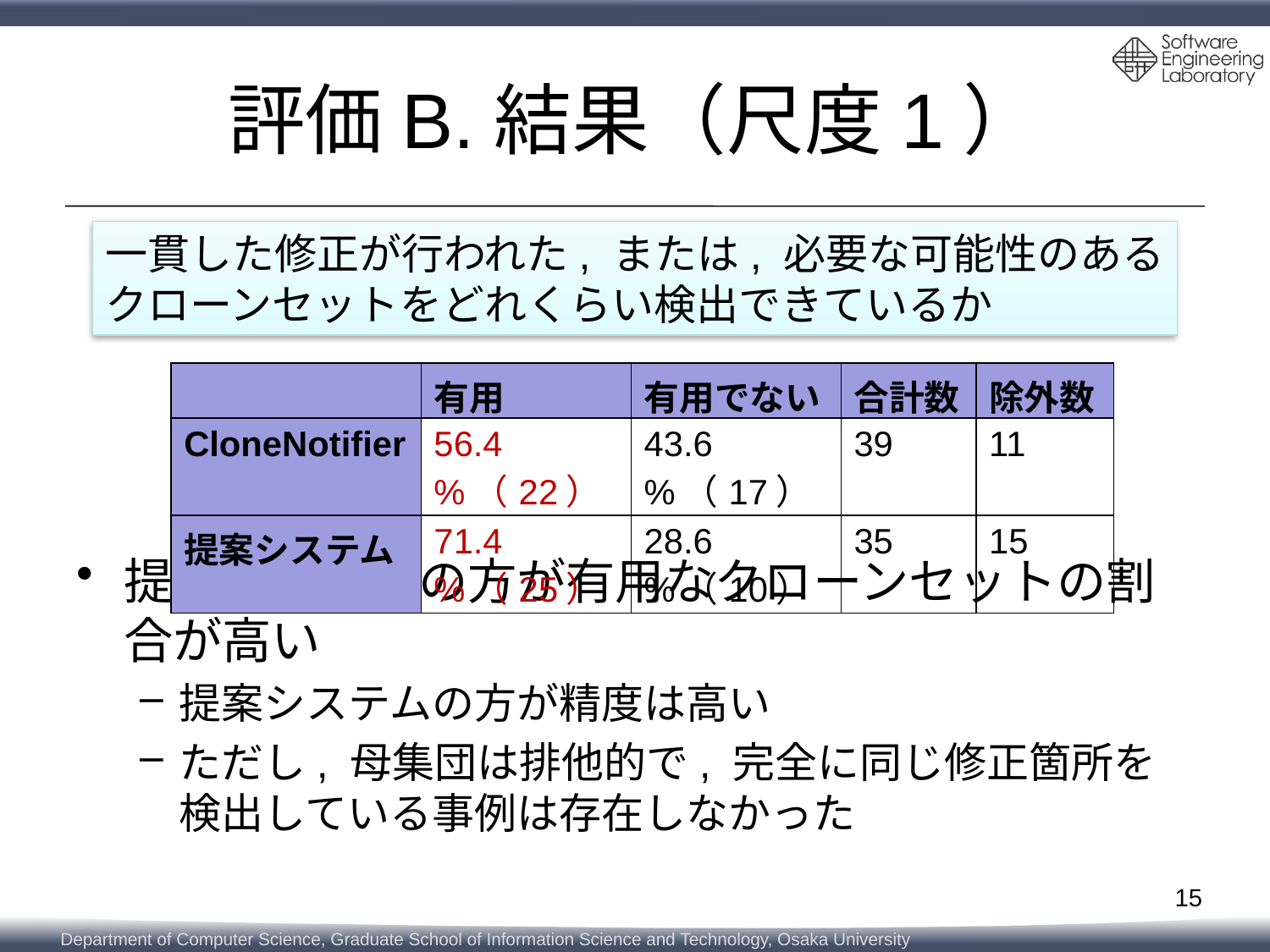

# 評価B.結果（尺度1）
一貫した修正が行われた, または, 必要な可能性のある
クローンセットをどれくらい検出できているか
|  | 有用 | 有用でない | 合計数 | 除外数 |
| --- | --- | --- | --- | --- |
| CloneNotifier | 56.4 %（22） | 43.6 %（17） | 39 | 11 |
| 提案システム | 71.4 %（25） | 28.6 %（10） | 35 | 15 |
提案システムの方が有用なクローンセットの割合が高い
提案システムの方が精度は高い
ただし, 母集団は排他的で, 完全に同じ修正箇所を検出している事例は存在しなかった
15